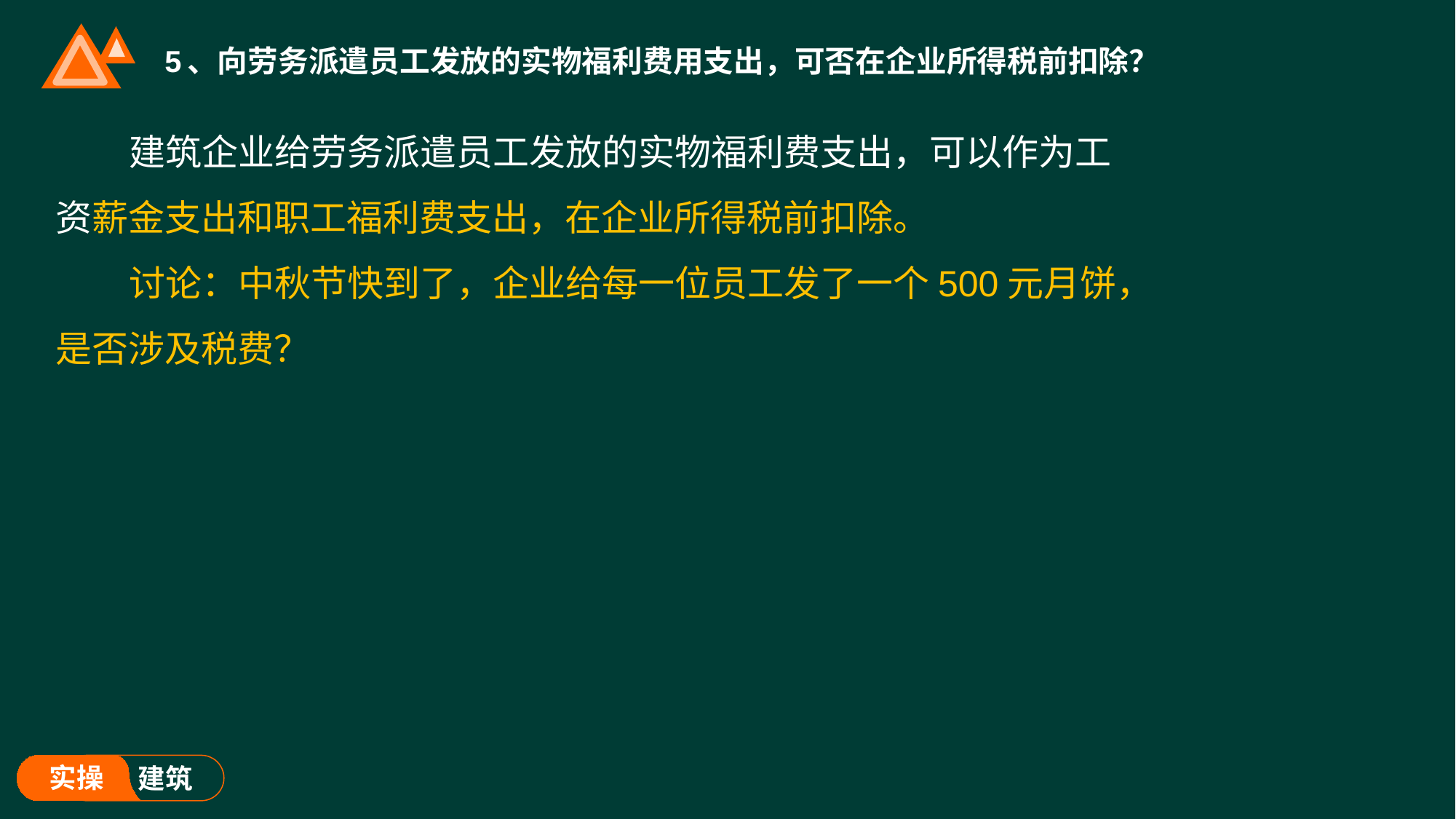

# 5、向劳务派遣员工发放的实物福利费用支出，可否在企业所得税前扣除？
建筑企业给劳务派遣员工发放的实物福利费支出，可以作为工资薪金支出和职工福利费支出，在企业所得税前扣除。
讨论：中秋节快到了，企业给每一位员工发了一个500元月饼，是否涉及税费？